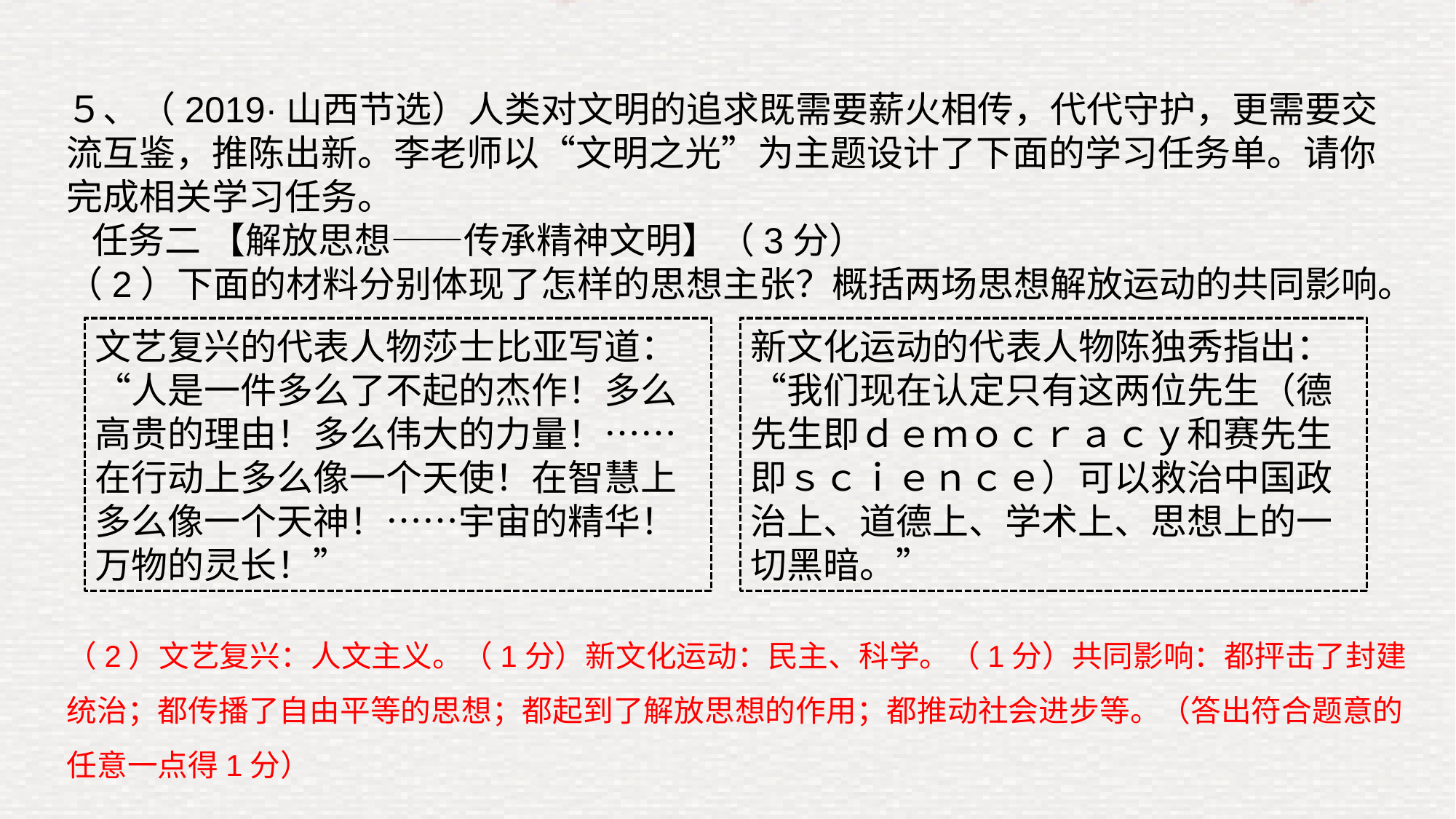

５、（2019·山西节选）人类对文明的追求既需要薪火相传，代代守护，更需要交流互鉴，推陈出新。李老师以“文明之光”为主题设计了下面的学习任务单。请你完成相关学习任务。
  任务二 【解放思想——传承精神文明】（3分）
（2）下面的材料分别体现了怎样的思想主张？概括两场思想解放运动的共同影响。

文艺复兴的代表人物莎士比亚写道：“人是一件多么了不起的杰作！多么高贵的理由！多么伟大的力量！……在行动上多么像一个天使！在智慧上多么像一个天神！……宇宙的精华！万物的灵长！”
新文化运动的代表人物陈独秀指出：“我们现在认定只有这两位先生（德先生即ｄｅｍｏｃｒａｃｙ和赛先生即ｓｃｉｅｎｃｅ）可以救治中国政治上、道德上、学术上、思想上的一切黑暗。”
（2）文艺复兴：人文主义。（1分）新文化运动：民主、科学。（1分）共同影响：都抨击了封建统治；都传播了自由平等的思想；都起到了解放思想的作用；都推动社会进步等。（答出符合题意的任意一点得1分）